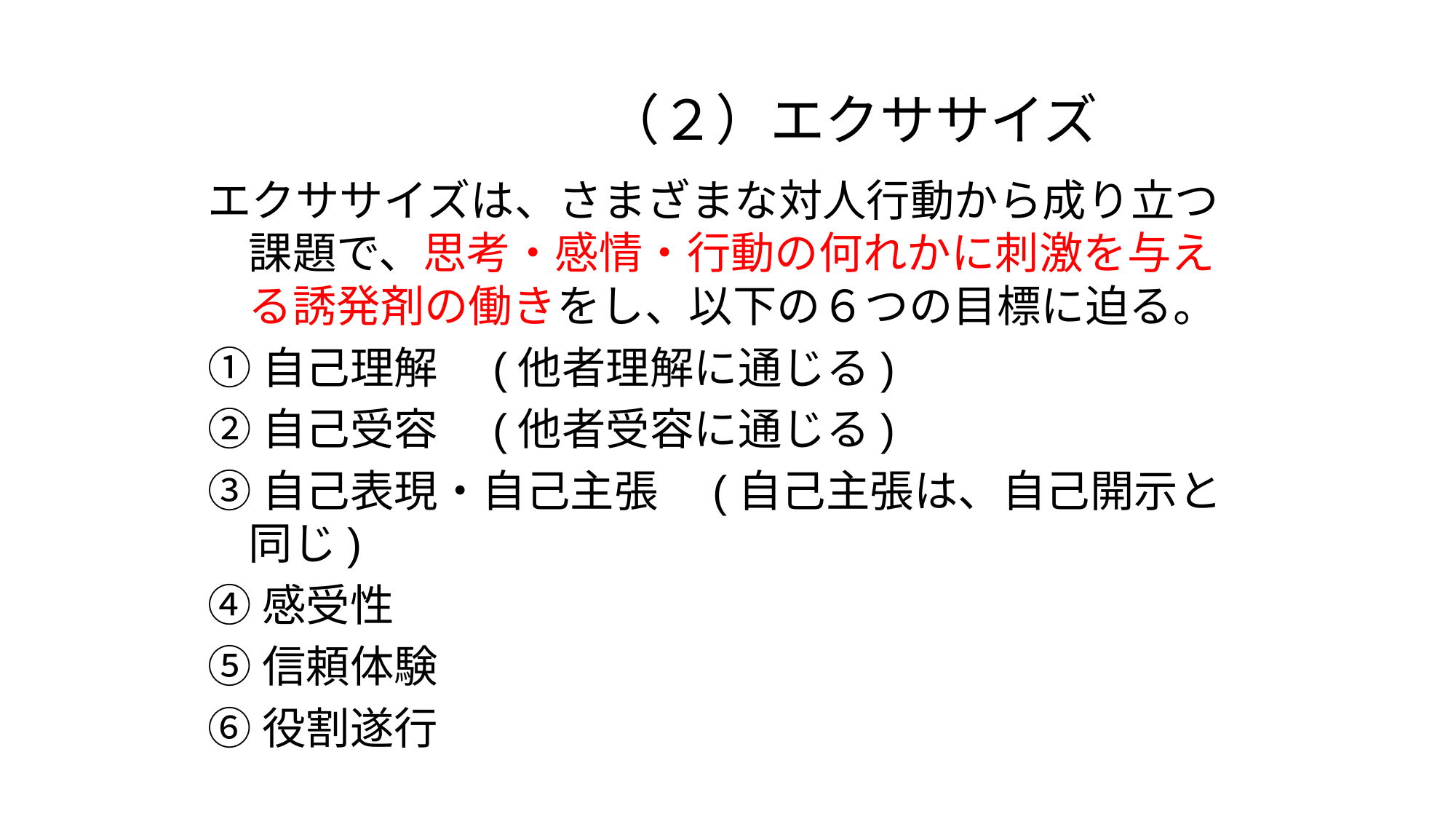

# （２）エクササイズ
エクササイズは、さまざまな対人行動から成り立つ課題で、思考・感情・行動の何れかに刺激を与える誘発剤の働きをし、以下の６つの目標に迫る。
①自己理解　(他者理解に通じる)
②自己受容　(他者受容に通じる)
③自己表現・自己主張　(自己主張は、自己開示と同じ)
④感受性
⑤信頼体験
⑥役割遂行